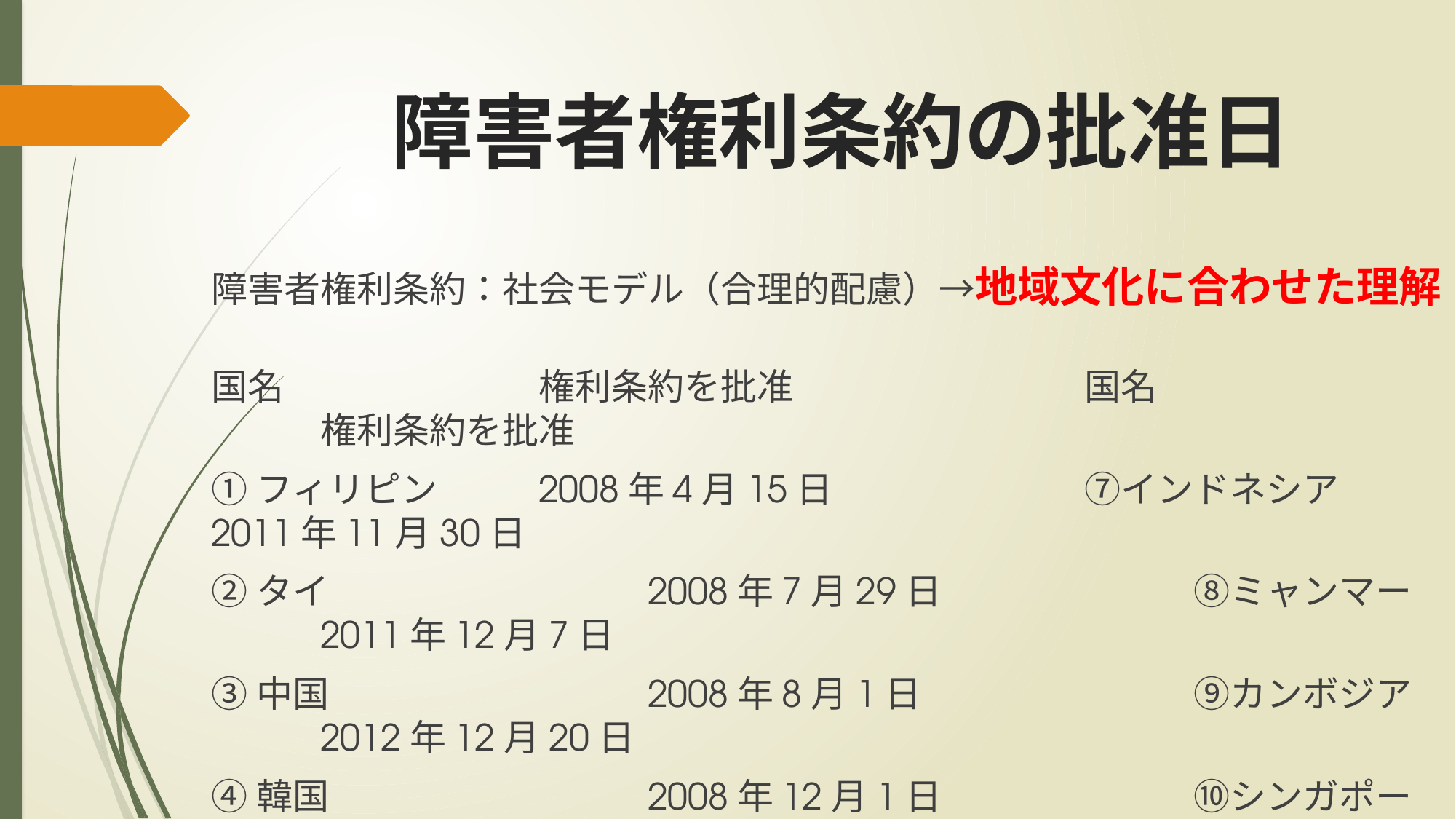

# 障害者権利条約の批准日
障害者権利条約：社会モデル（合理的配慮）→地域文化に合わせた理解

国名			権利条約を批准			国名				権利条約を批准
①フィリピン	2008年4月15日			⑦インドネシア	2011年11月30日
②タイ			2008年7月29日			⑧ミャンマー	2011年12月7日
③中国	 		2008年8月1日			⑨カンボジア	2012年12月20日
④韓国			2008年12月1日			⑩シンガポール	2013年7月18日
⑤ラオス			2009年9月25日			⑪日本			2014年1月20日
⑥マレーシア 	2010年7月19日			⑫ベトナム		2014年11月28日
						（台湾：障害者権利条約施行法	2014年12月3日施行）